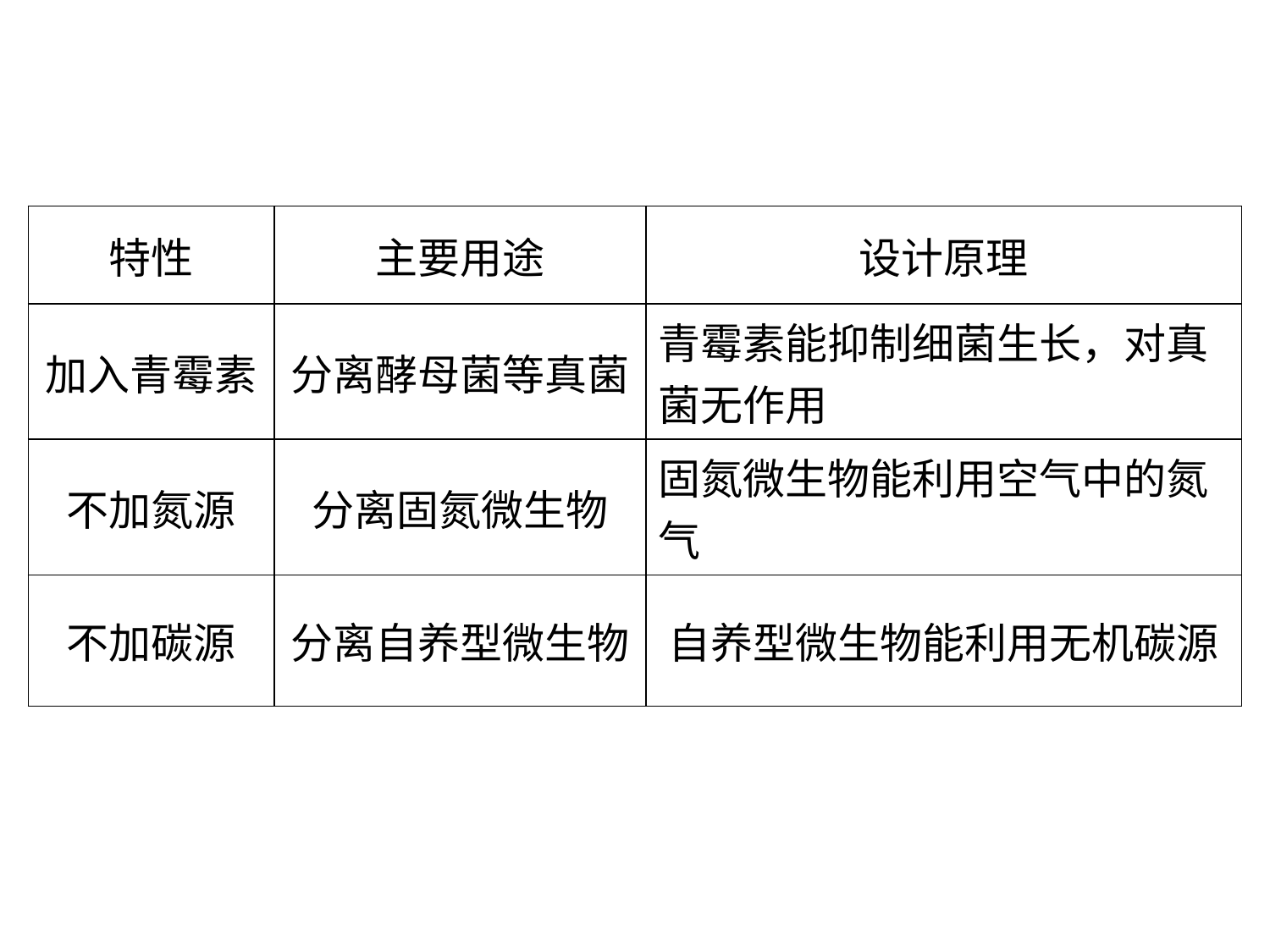

| 特性 | 主要用途 | 设计原理 |
| --- | --- | --- |
| 加入青霉素 | 分离酵母菌等真菌 | 青霉素能抑制细菌生长，对真菌无作用 |
| 不加氮源 | 分离固氮微生物 | 固氮微生物能利用空气中的氮气 |
| 不加碳源 | 分离自养型微生物 | 自养型微生物能利用无机碳源 |